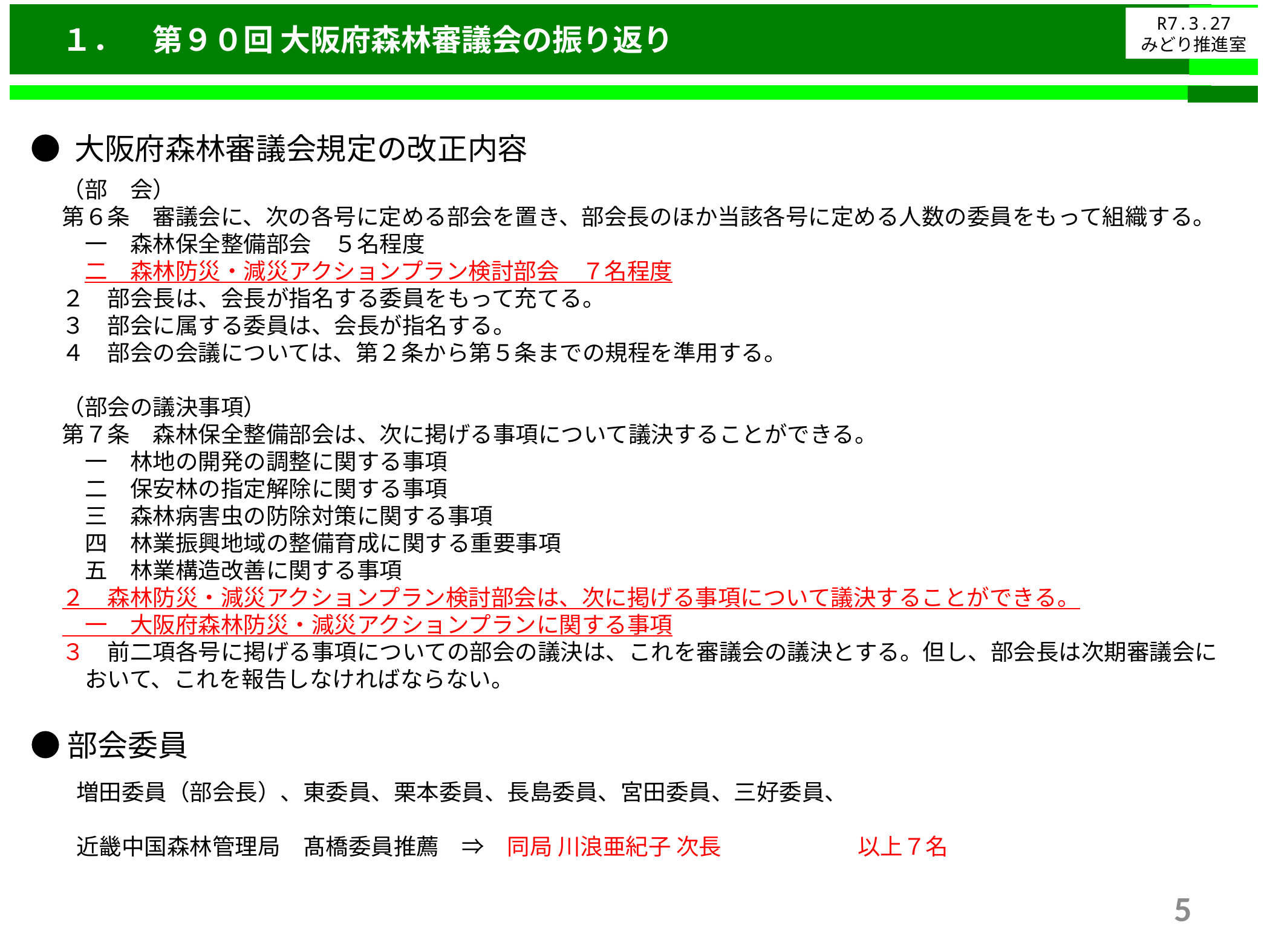

１．　第９０回 大阪府森林審議会の振り返り

R7.3.27
みどり推進室
事前③
● 大阪府森林審議会規定の改正内容
（部　会）
第６条　審議会に、次の各号に定める部会を置き、部会長のほか当該各号に定める人数の委員をもって組織する。
　一　森林保全整備部会　５名程度
　二　森林防災・減災アクションプラン検討部会　７名程度
２　部会長は、会長が指名する委員をもって充てる。
３　部会に属する委員は、会長が指名する。
４　部会の会議については、第２条から第５条までの規程を準用する。

（部会の議決事項）
第７条　森林保全整備部会は、次に掲げる事項について議決することができる。
　一　林地の開発の調整に関する事項
　二　保安林の指定解除に関する事項
　三　森林病害虫の防除対策に関する事項
　四　林業振興地域の整備育成に関する重要事項
　五　林業構造改善に関する事項
２　森林防災・減災アクションプラン検討部会は、次に掲げる事項について議決することができる。
　一　大阪府森林防災・減災アクションプランに関する事項
３　前二項各号に掲げる事項についての部会の議決は、これを審議会の議決とする。但し、部会長は次期審議会に
　おいて、これを報告しなければならない。
●部会委員
　増田委員（部会長）、東委員、栗本委員、長島委員、宮田委員、三好委員、

　近畿中国森林管理局　髙橋委員推薦　⇒　同局 川浪亜紀子 次長　　　　　　以上７名
5